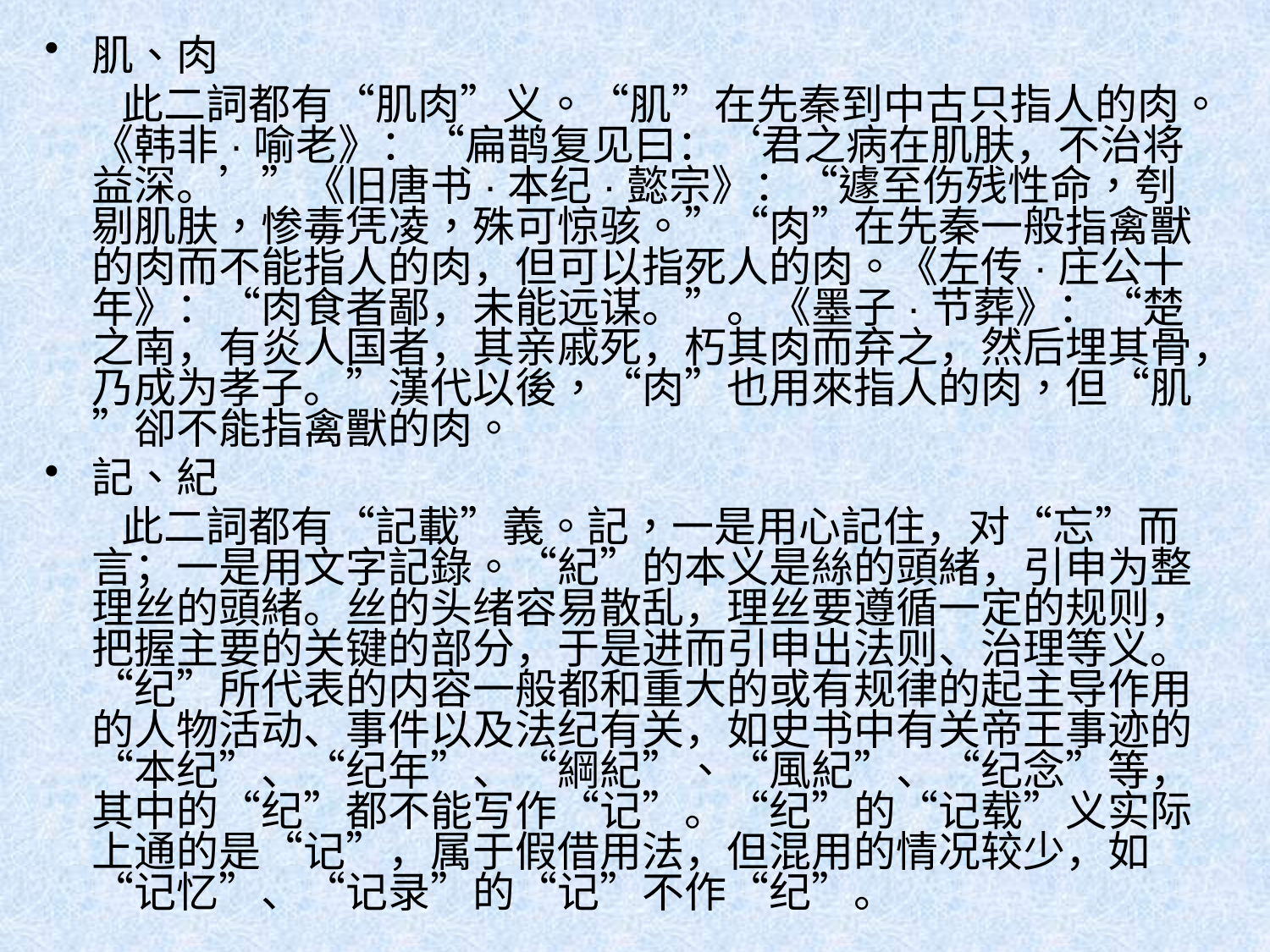

肌、肉
       此二詞都有“肌肉”义。“肌”在先秦到中古只指人的肉。《韩非·喻老》：“扁鹊复见曰：‘君之病在肌肤，不治将益深。’”《旧唐书·本纪·懿宗》：“遽至伤残性命，刳剔肌肤，惨毒凭凌，殊可惊骇。”“肉”在先秦一般指禽獸的肉而不能指人的肉，但可以指死人的肉。《左传·庄公十年》：“肉食者鄙，未能远谋。”。《墨子·节葬》：“楚之南，有炎人国者，其亲戚死，朽其肉而弃之，然后埋其骨，乃成为孝子。”漢代以後，“肉”也用來指人的肉，但“肌”卻不能指禽獸的肉。
記、紀
       此二詞都有“記載”義。記，一是用心記住，对“忘”而言；一是用文字記錄。“紀”的本义是絲的頭緒，引申为整理丝的頭緒。丝的头绪容易散乱，理丝要遵循一定的规则，把握主要的关键的部分，于是进而引申出法则、治理等义。“纪”所代表的内容一般都和重大的或有规律的起主导作用的人物活动、事件以及法纪有关，如史书中有关帝王事迹的“本纪”、“纪年”、“綱紀”、“風紀”、“纪念”等，其中的“纪”都不能写作“记”。“纪”的“记载”义实际上通的是“记”，属于假借用法，但混用的情况较少，如“记忆”、“记录”的“记”不作“纪”。